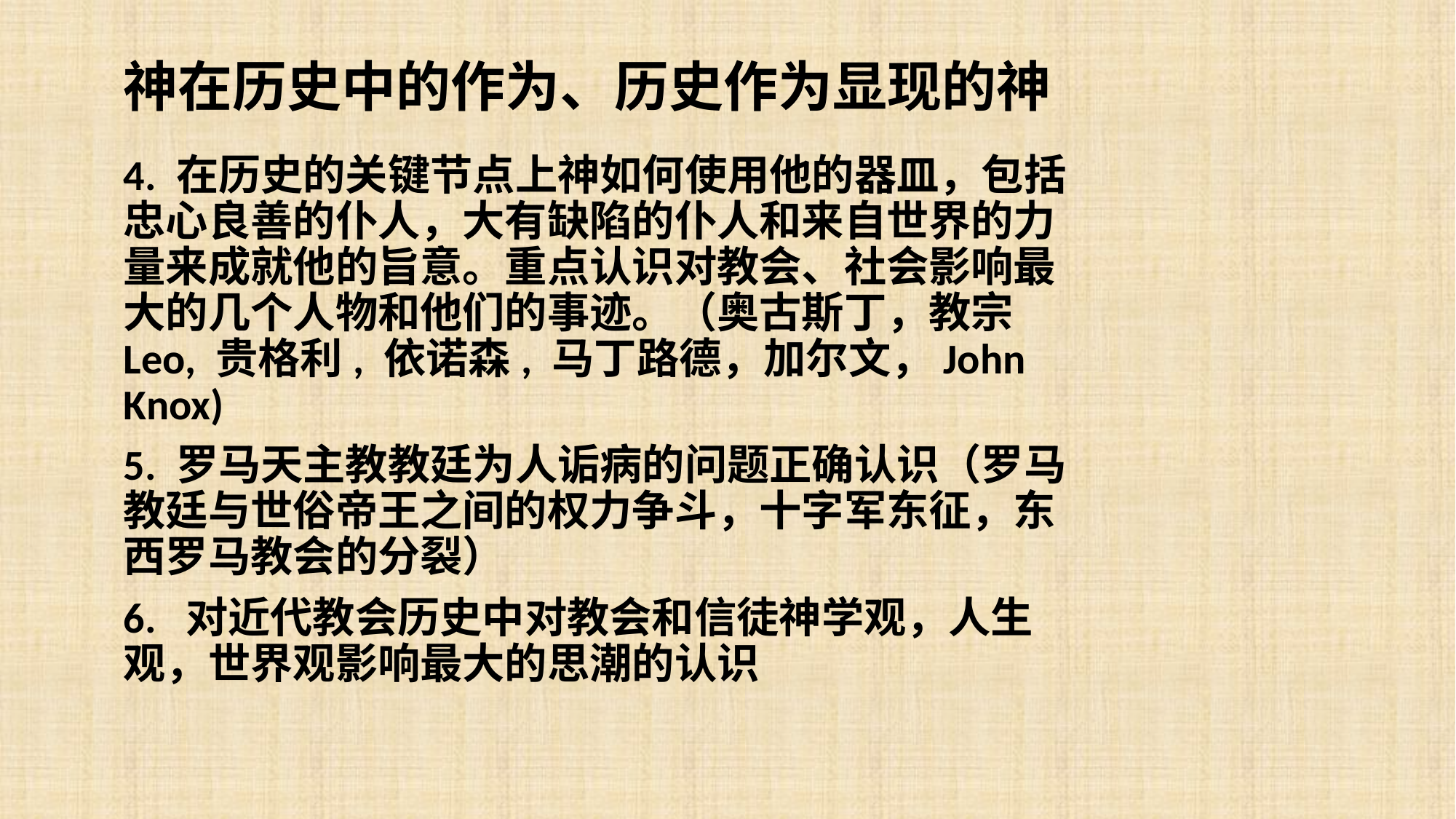

# 神在历史中的作为、历史作为显现的神
4. 在历史的关键节点上神如何使用他的器皿，包括忠心良善的仆人，大有缺陷的仆人和来自世界的力量来成就他的旨意。重点认识对教会、社会影响最大的几个人物和他们的事迹。（奥古斯丁，教宗Leo, 贵格利, 依诺森, 马丁路德，加尔文，John Knox)
5. 罗马天主教教廷为人诟病的问题正确认识（罗马教廷与世俗帝王之间的权力争斗，十字军东征，东西罗马教会的分裂）
6.  对近代教会历史中对教会和信徒神学观，人生观，世界观影响最大的思潮的认识